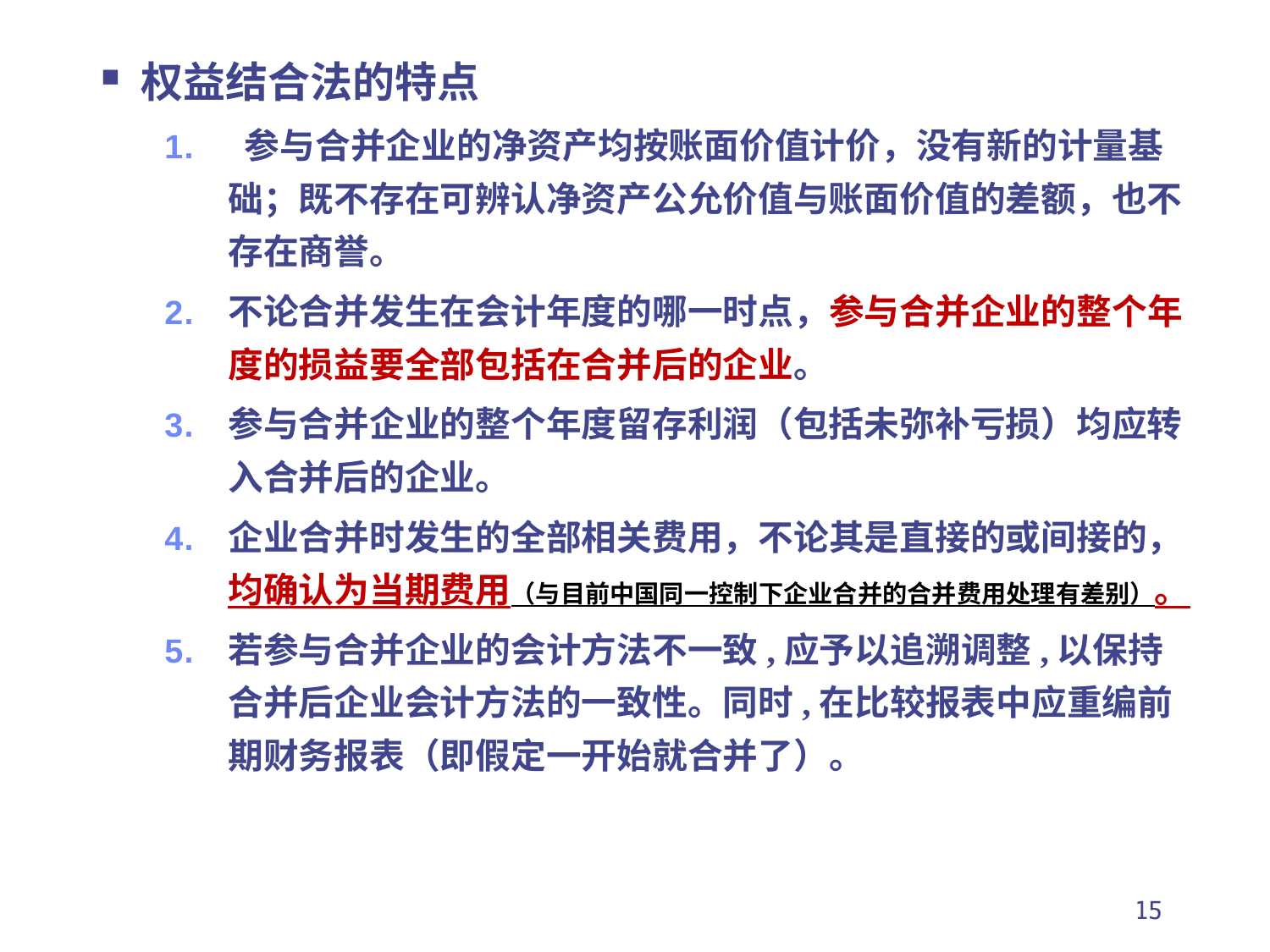

权益结合法的特点
 参与合并企业的净资产均按账面价值计价，没有新的计量基础；既不存在可辨认净资产公允价值与账面价值的差额，也不存在商誉。
不论合并发生在会计年度的哪一时点，参与合并企业的整个年度的损益要全部包括在合并后的企业。
参与合并企业的整个年度留存利润（包括未弥补亏损）均应转入合并后的企业。
企业合并时发生的全部相关费用，不论其是直接的或间接的，均确认为当期费用（与目前中国同一控制下企业合并的合并费用处理有差别）。
若参与合并企业的会计方法不一致,应予以追溯调整,以保持合并后企业会计方法的一致性。同时,在比较报表中应重编前期财务报表（即假定一开始就合并了）。
15